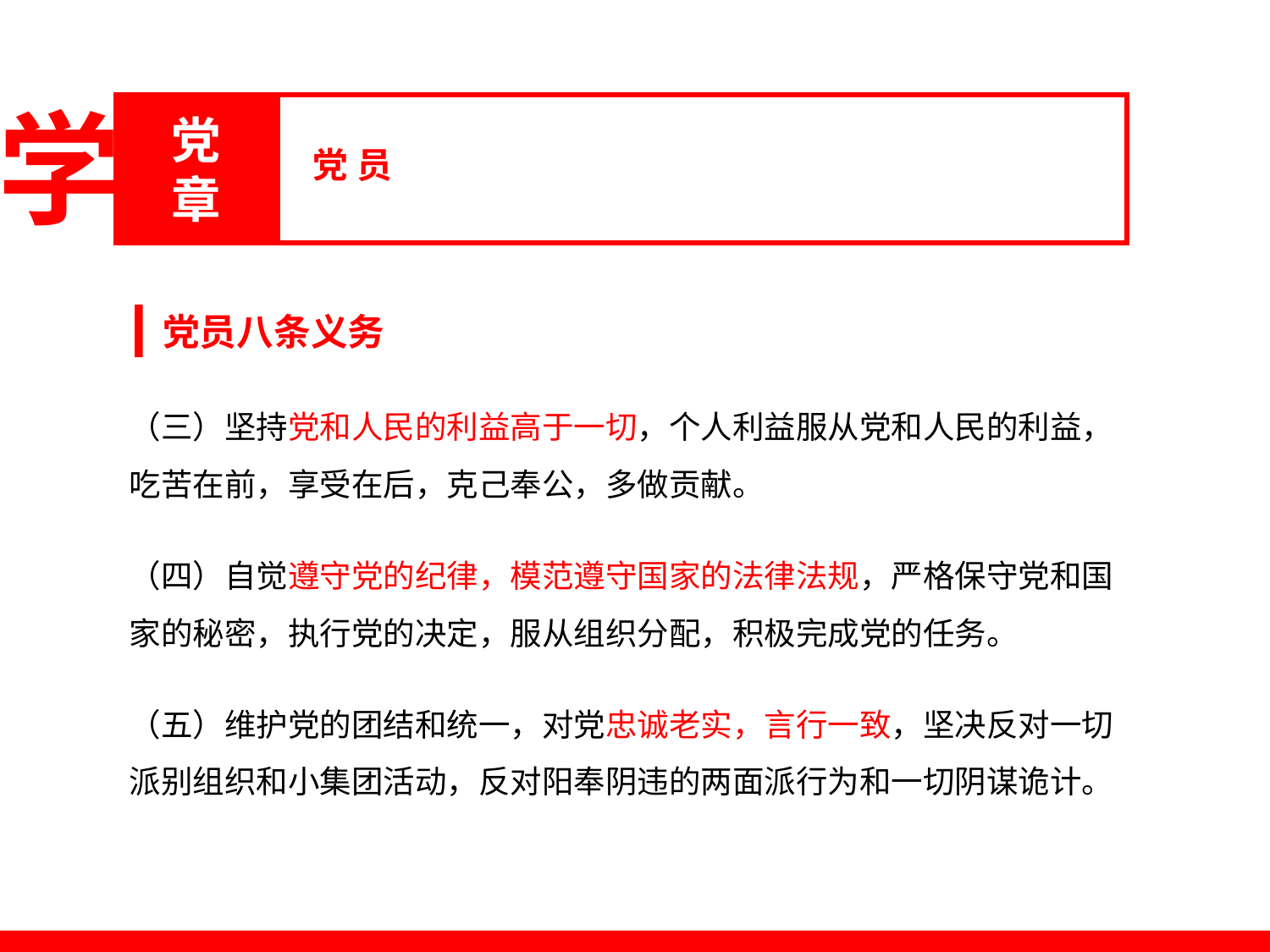

学

党章
党 员
党员八条义务

（三）坚持党和人民的利益高于一切，个人利益服从党和人民的利益，吃苦在前，享受在后，克己奉公，多做贡献。
（四）自觉遵守党的纪律，模范遵守国家的法律法规，严格保守党和国家的秘密，执行党的决定，服从组织分配，积极完成党的任务。
（五）维护党的团结和统一，对党忠诚老实，言行一致，坚决反对一切派别组织和小集团活动，反对阳奉阴违的两面派行为和一切阴谋诡计。